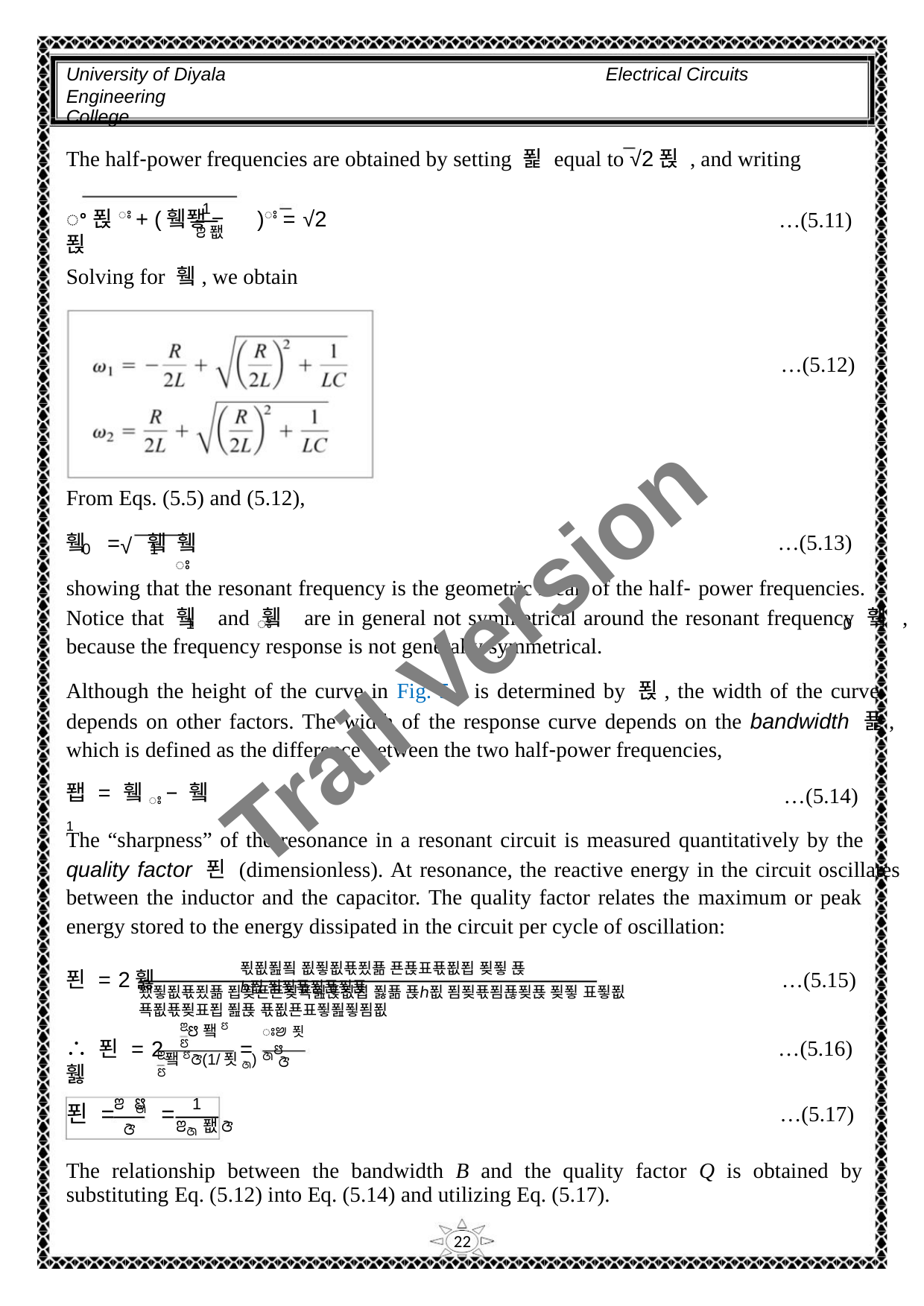

University of Diyala
Engineering College
Electrical Circuits
The half‐power frequencies are obtained by setting 푍 equal to √2푅 , and writing
1
ꢀ푅ꢁ + (휔퐿 − )ꢁ = √2푅
…(5.11)
…(5.12)
ꢂ퐶
Solving for 휔, we obtain
From Eqs. (5.5) and (5.12),
휔 = 휔 휔
ꢁ
…(5.13)
√
0
1
showing that the resonant frequency is the geometric mean of the half‐ power frequencies.
Notice that 휔 and 휔 are in general not symmetrical around the resonant frequency 휔 ,
Trail Version
Trail Version
Trail Version
Trail Version
Trail Version
Trail Version
Trail Version
Trail Version
Trail Version
Trail Version
Trail Version
Trail Version
Trail Version
1
ꢁ
0
because the frequency response is not generally symmetrical.
Although the height of the curve in Fig. 5.2 is determined by 푅, the width of the curve
depends on other factors. The width of the response curve depends on the bandwidth 푩,
which is defined as the difference between the two half‐power frequencies,
퐵 = 휔ꢁ − 휔1
…(5.14)
The “sharpness” of the resonance in a resonant circuit is measured quantitatively by the
quality factor 푄 (dimensionless). At resonance, the reactive energy in the circuit oscillates
between the inductor and the capacitor. The quality factor relates the maximum or peak
energy stored to the energy dissipated in the circuit per cycle of oscillation:
푃푒푎푘 푒푛푒푟푔푦 푠푡표푟푒푑 푖푛 푡ℎ푒 푐푖푟푐푢푖푡
푄 = 2휋
…(5.15)
…(5.16)
…(5.17)
퐸푛푒푟푔푦 푑푖푠푠푖푝푎푡푒푑 푏푦 푡ℎ푒 푐푖푟푐푢푖푡 푖푛 표푛푒 푝푒푟푖표푑 푎푡 푟푒푠표푛푎푛푐푒
ꢃ
ꢄ
ꢅ퐼ꢄ
ꢁꢈ푓ꢇꢅ
∴ 푄 = 2휋
=
ꢃ
ꢄ
퐼ꢄꢆ(1/푓ꢇ)
ꢆ
ꢂ ꢅ
1
푄 = ꢇ =
ꢆ
ꢂꢇ퐶ꢆ
The relationship between the bandwidth B and the quality factor Q is obtained by
substituting Eq. (5.12) into Eq. (5.14) and utilizing Eq. (5.17).
22